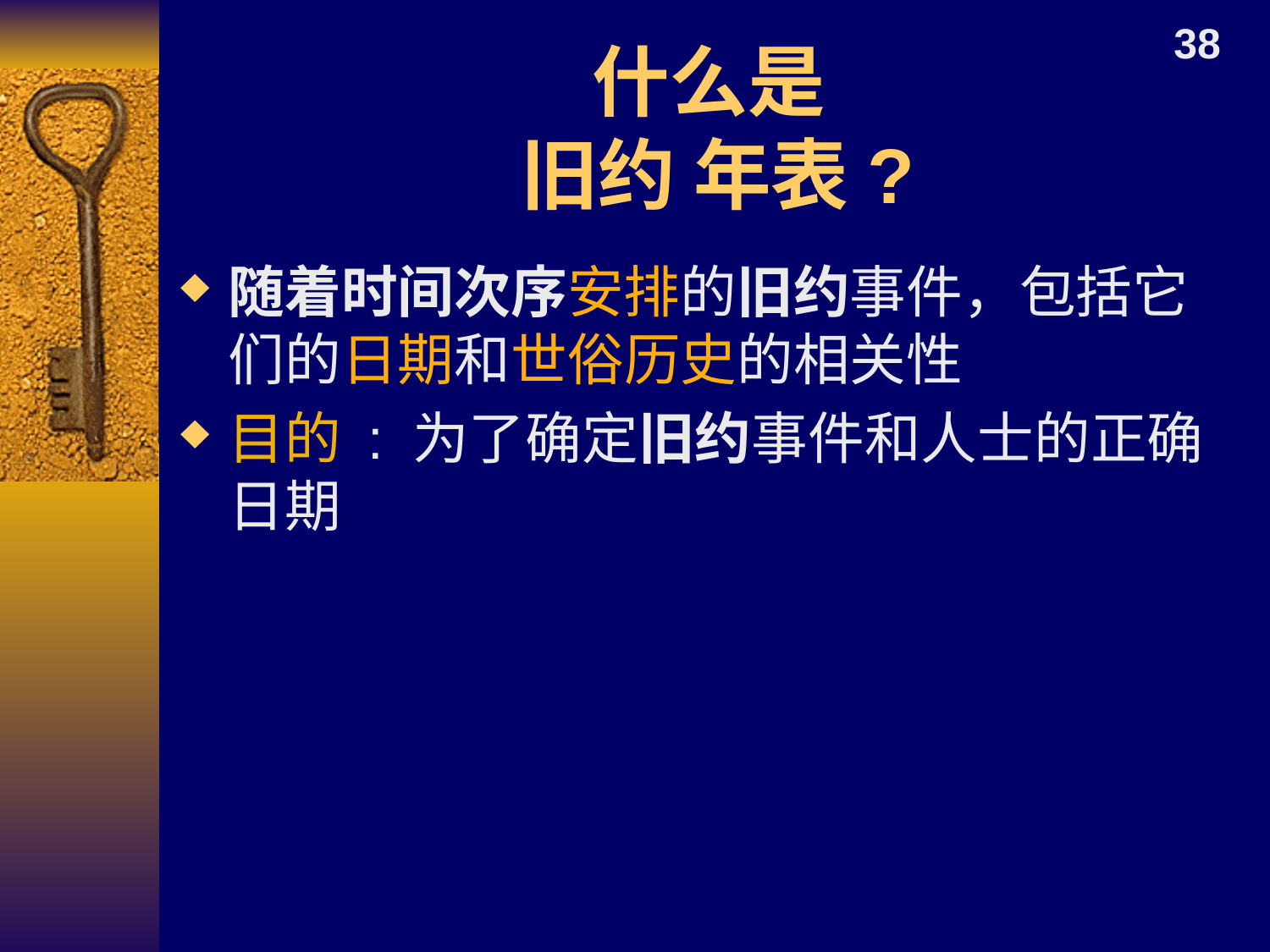

38
# 什么是 旧约 年表?
随着时间次序安排的旧约事件，包括它们的日期和世俗历史的相关性
目的 : 为了确定旧约事件和人士的正确日期